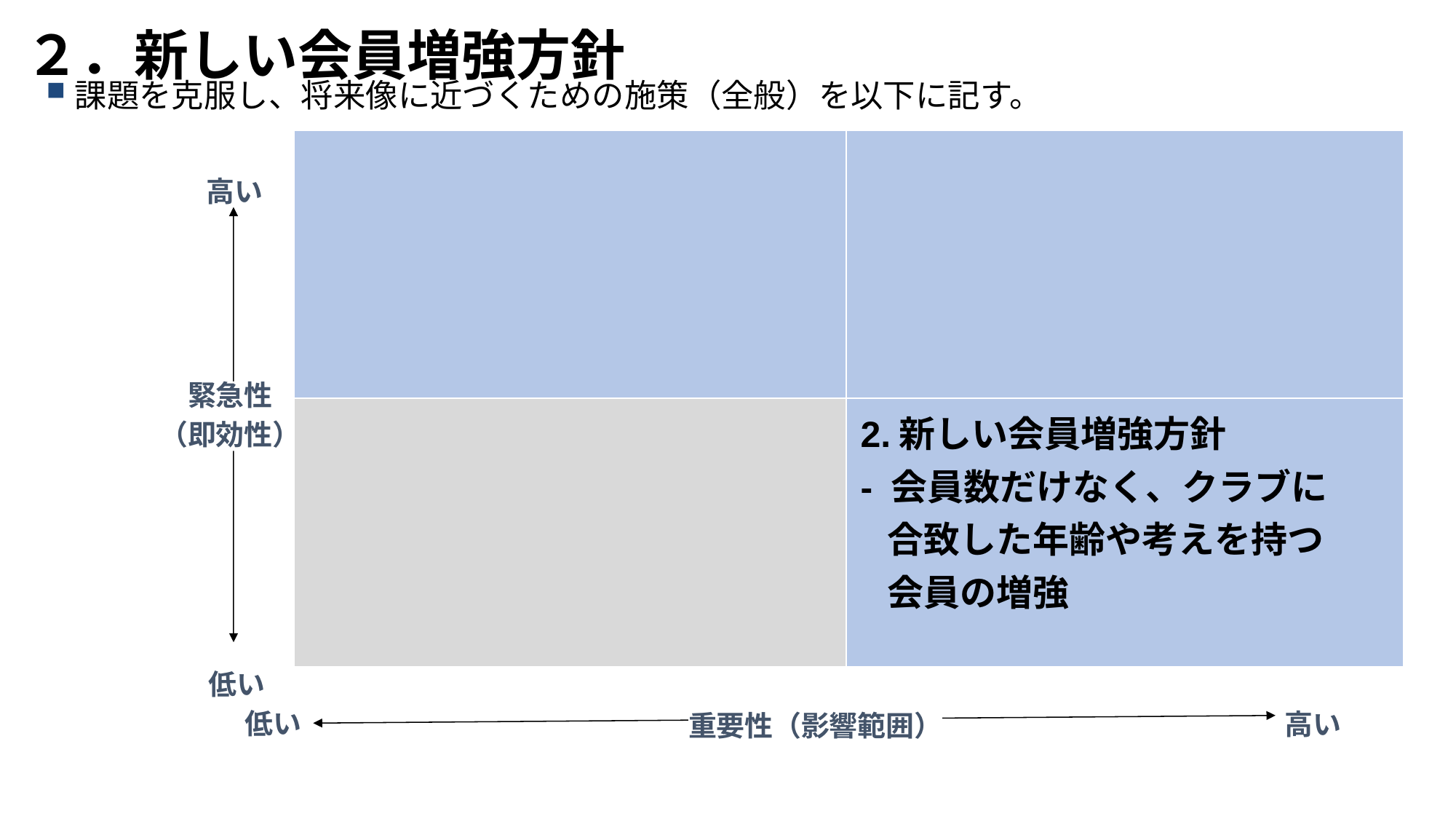

２．新しい会員増強方針
課題を克服し、将来像に近づくための施策（全般）を以下に記す。
|  |  |
| --- | --- |
|  | 2.新しい会員増強方針 - 会員数だけなく、クラブに 合致した年齢や考えを持つ 会員の増強 |
高い

緊急性
（即効性）
低い
低い
高い
重要性（影響範囲）